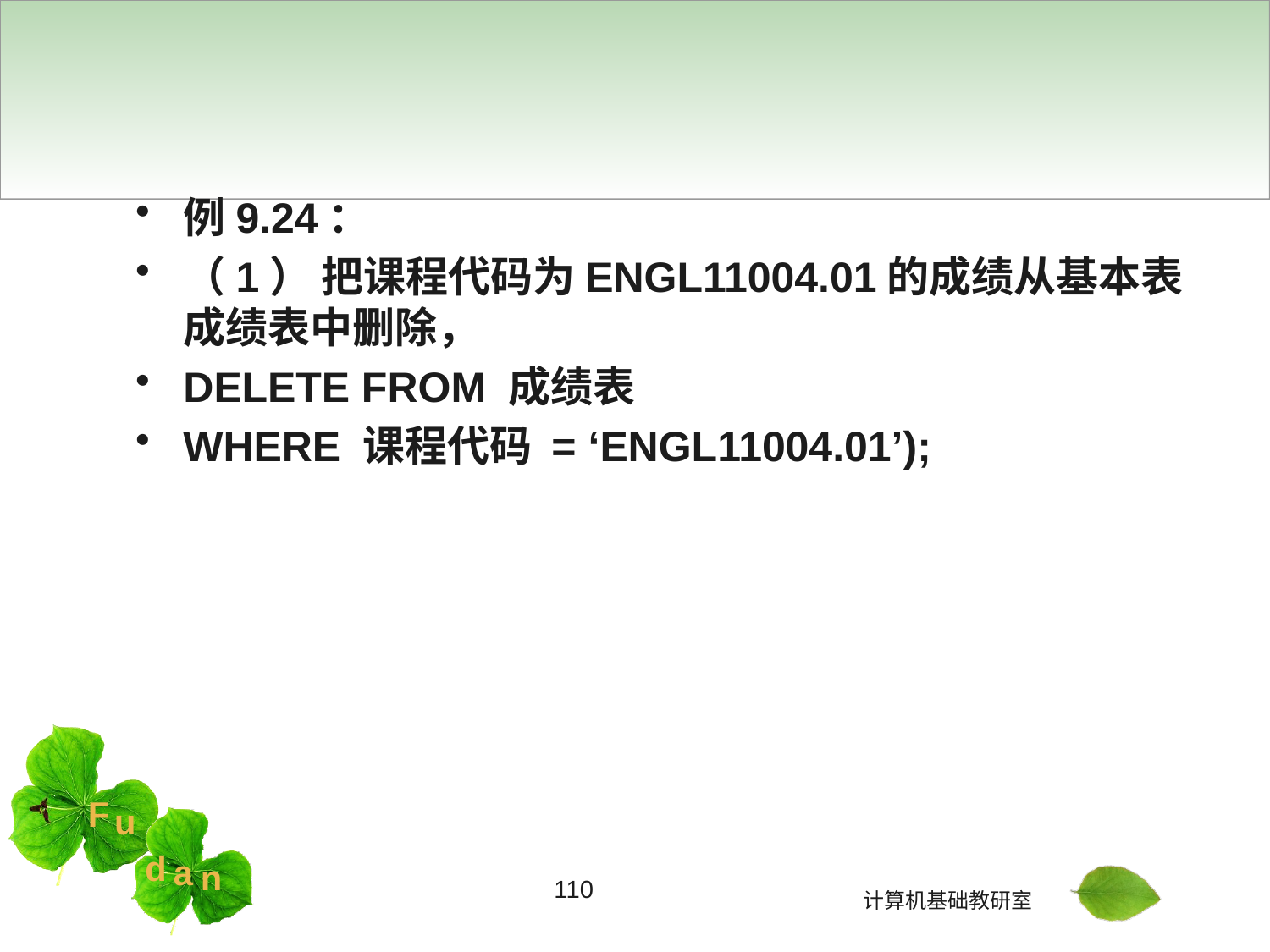

#
例9.24：
（1） 把课程代码为ENGL11004.01的成绩从基本表成绩表中删除，
DELETE FROM 成绩表
WHERE 课程代码 = ‘ENGL11004.01’);
110